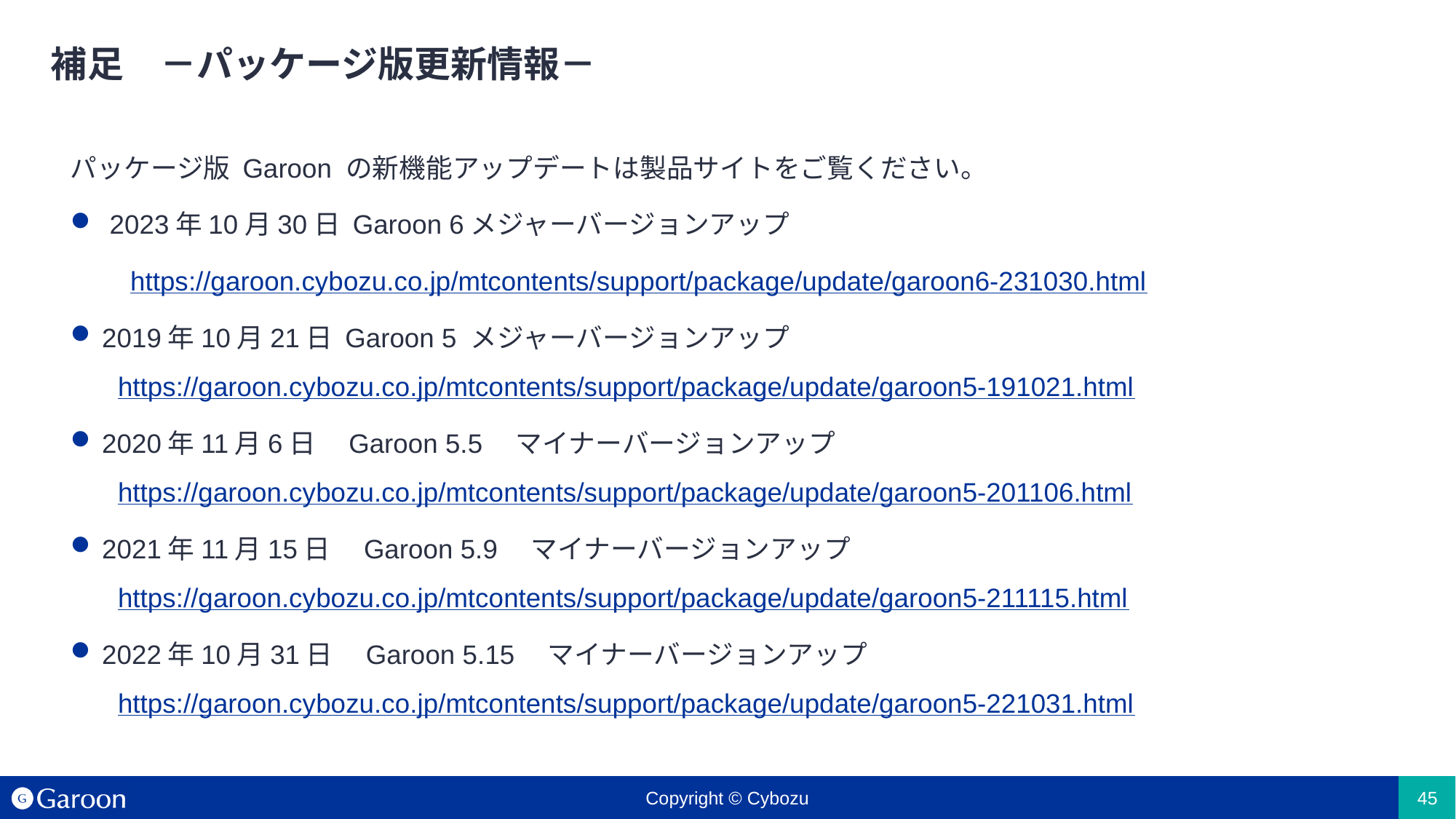

# 補足　－パッケージ版更新情報－
パッケージ版 Garoon の新機能アップデートは製品サイトをご覧ください。
 2023年10月30日 Garoon 6メジャーバージョンアップ
　　https://garoon.cybozu.co.jp/mtcontents/support/package/update/garoon6-231030.html
2019年10月21日 Garoon 5 メジャーバージョンアップ
https://garoon.cybozu.co.jp/mtcontents/support/package/update/garoon5-191021.html
2020年11月6日　Garoon 5.5　マイナーバージョンアップ
https://garoon.cybozu.co.jp/mtcontents/support/package/update/garoon5-201106.html
2021年11月15日　Garoon 5.9　マイナーバージョンアップ
https://garoon.cybozu.co.jp/mtcontents/support/package/update/garoon5-211115.html
2022年10月31日　Garoon 5.15　マイナーバージョンアップ
https://garoon.cybozu.co.jp/mtcontents/support/package/update/garoon5-221031.html